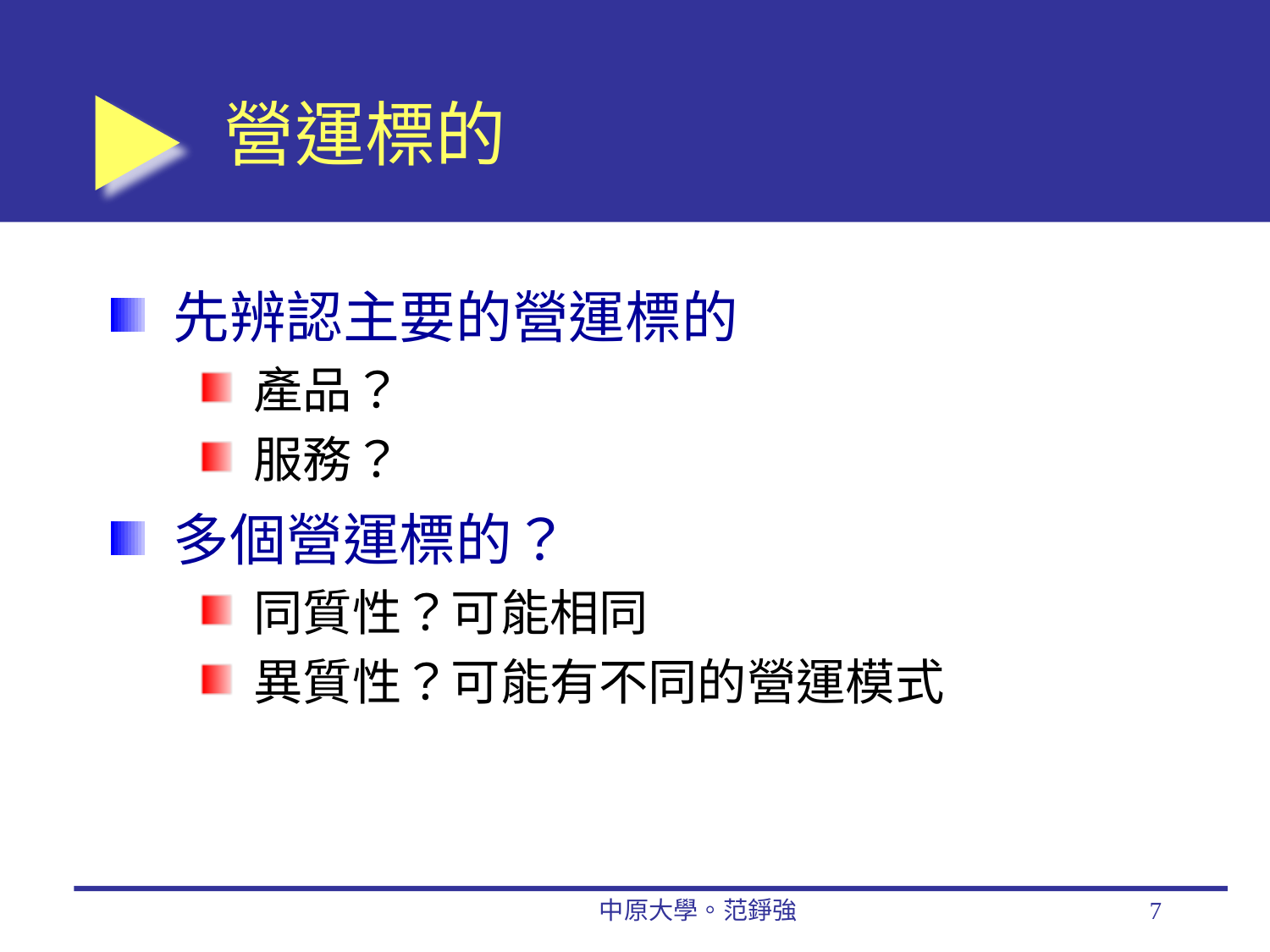

# 營運標的
先辨認主要的營運標的
產品？
服務？
多個營運標的？
同質性？可能相同
異質性？可能有不同的營運模式

中原大學。范錚強
7